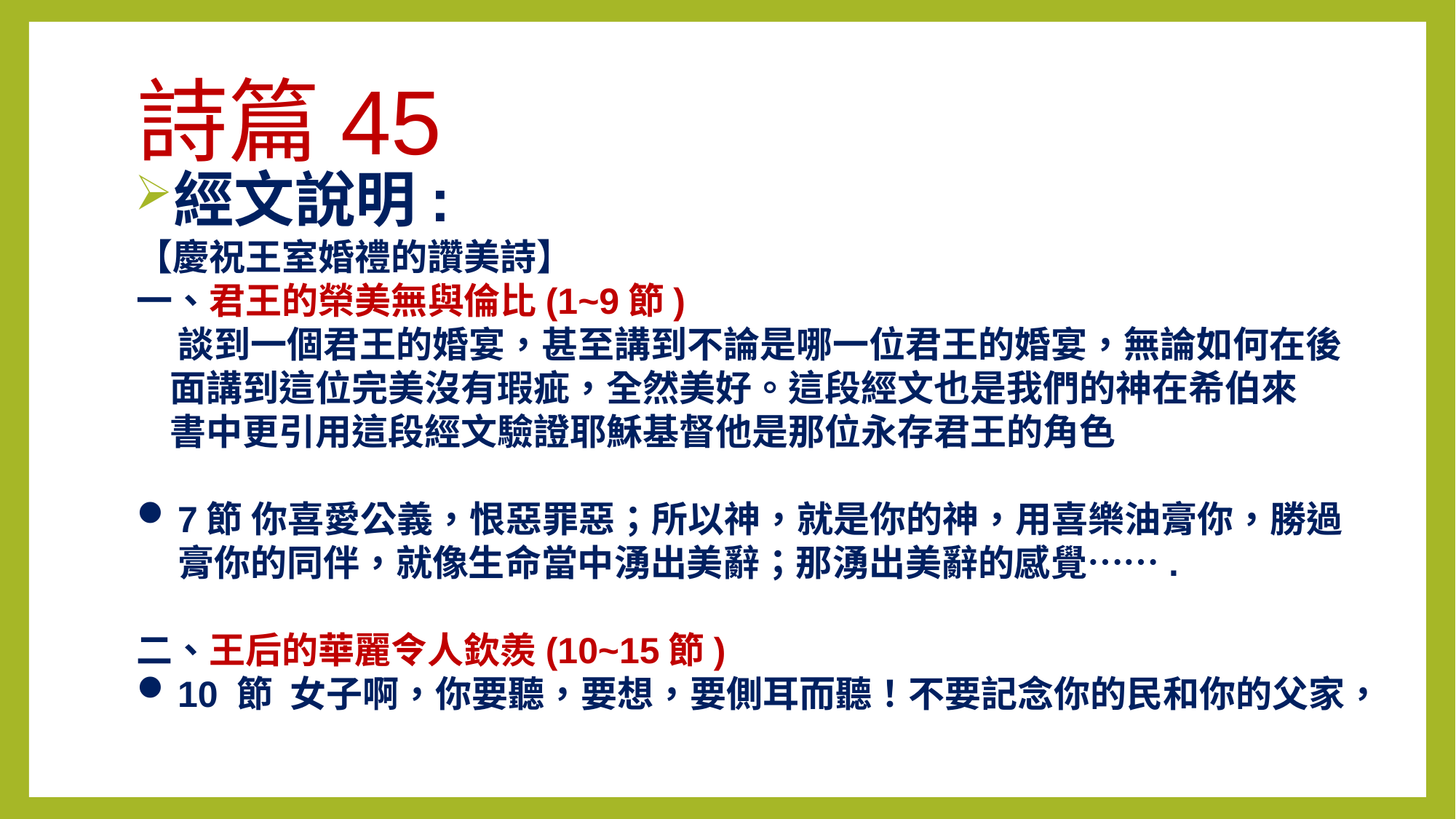

# 詩篇45
經文說明:
【慶祝王室婚禮的讚美詩】
一、君王的榮美無與倫比(1~9節)
    談到一個君王的婚宴，甚至講到不論是哪一位君王的婚宴，無論如何在後
   面講到這位完美沒有瑕疵，全然美好。這段經文也是我們的神在希伯來
   書中更引用這段經文驗證耶穌基督他是那位永存君王的角色

7節 你喜愛公義，恨惡罪惡；所以神，就是你的神，用喜樂油膏你，勝過膏你的同伴，就像生命當中湧出美辭；那湧出美辭的感覺…….

二、王后的華麗令人欽羨(10~15節)
10 節  女子啊，你要聽，要想，要側耳而聽！不要記念你的民和你的父家，